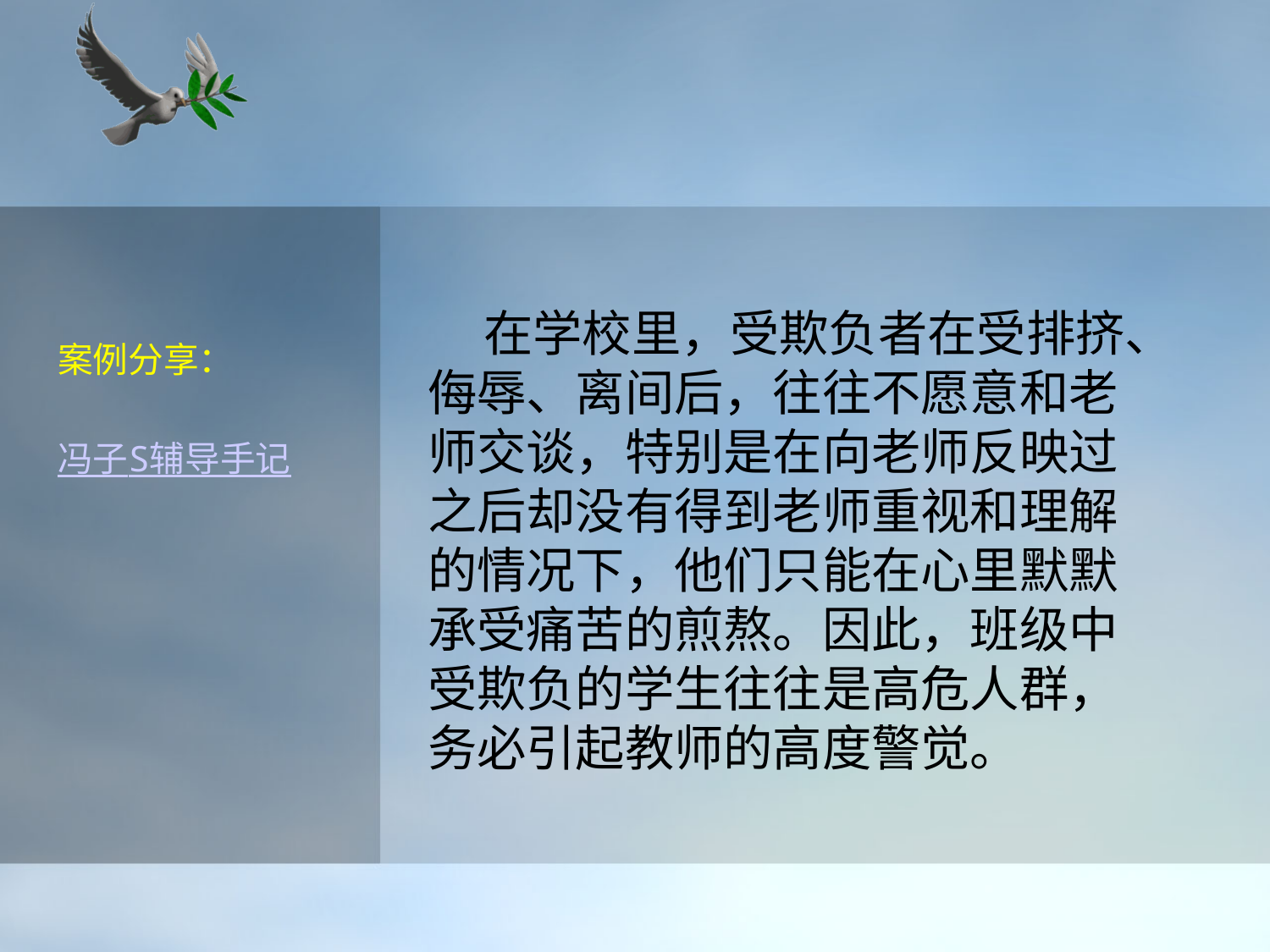

案例分享：

冯子S辅导手记
# 在学校里，受欺负者在受排挤、侮辱、离间后，往往不愿意和老师交谈，特别是在向老师反映过之后却没有得到老师重视和理解的情况下，他们只能在心里默默承受痛苦的煎熬。因此，班级中受欺负的学生往往是高危人群，务必引起教师的高度警觉。